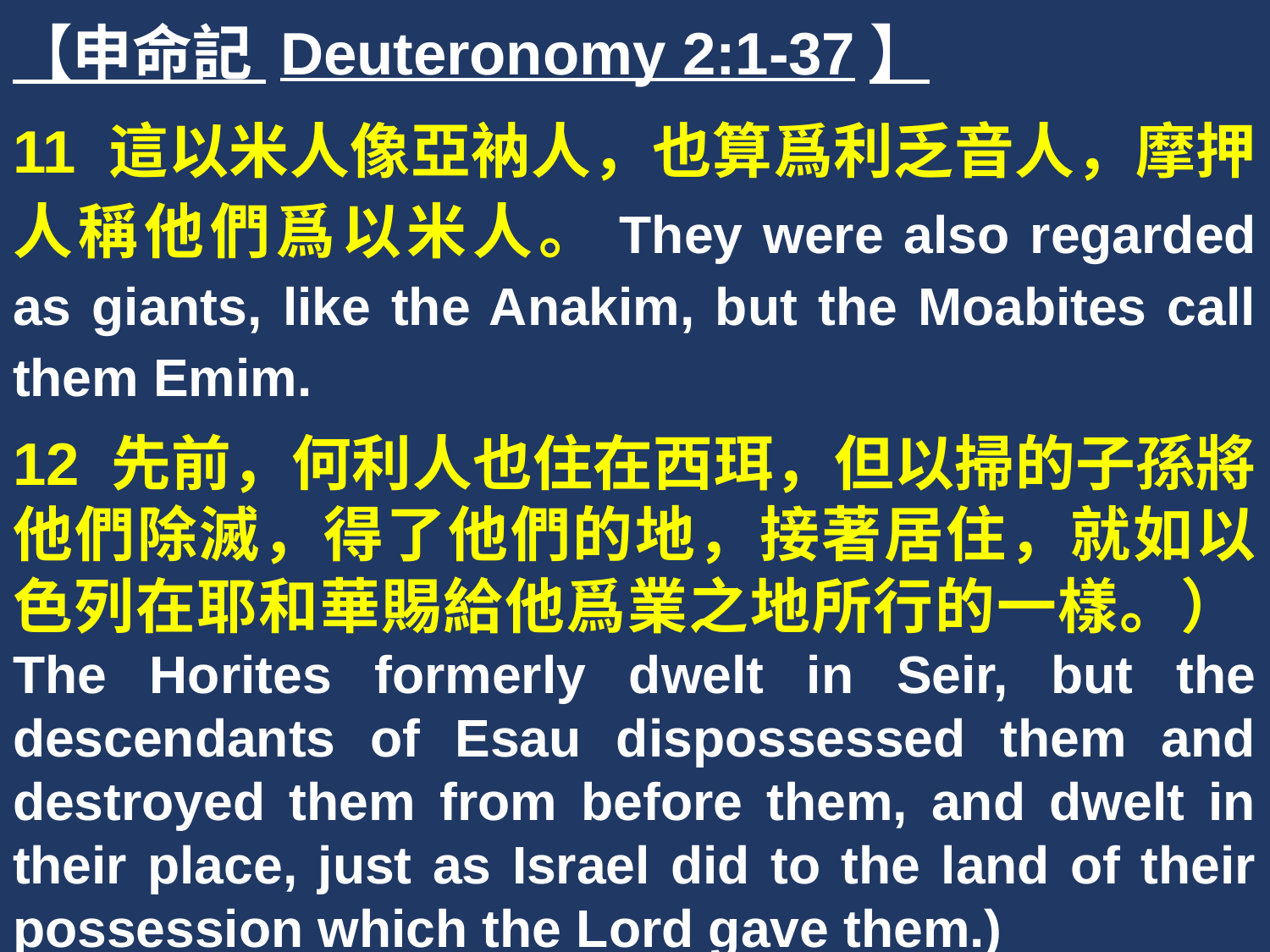

【申命記 Deuteronomy 2:1-37】
11 這以米人像亞衲人，也算爲利乏音人，摩押人稱他們爲以米人。They were also regarded as giants, like the Anakim, but the Moabites call them Emim.
12 先前，何利人也住在西珥，但以掃的子孫將他們除滅，得了他們的地，接著居住，就如以色列在耶和華賜給他爲業之地所行的一樣。）The Horites formerly dwelt in Seir, but the descendants of Esau dispossessed them and destroyed them from before them, and dwelt in their place, just as Israel did to the land of their possession which the Lord gave them.)